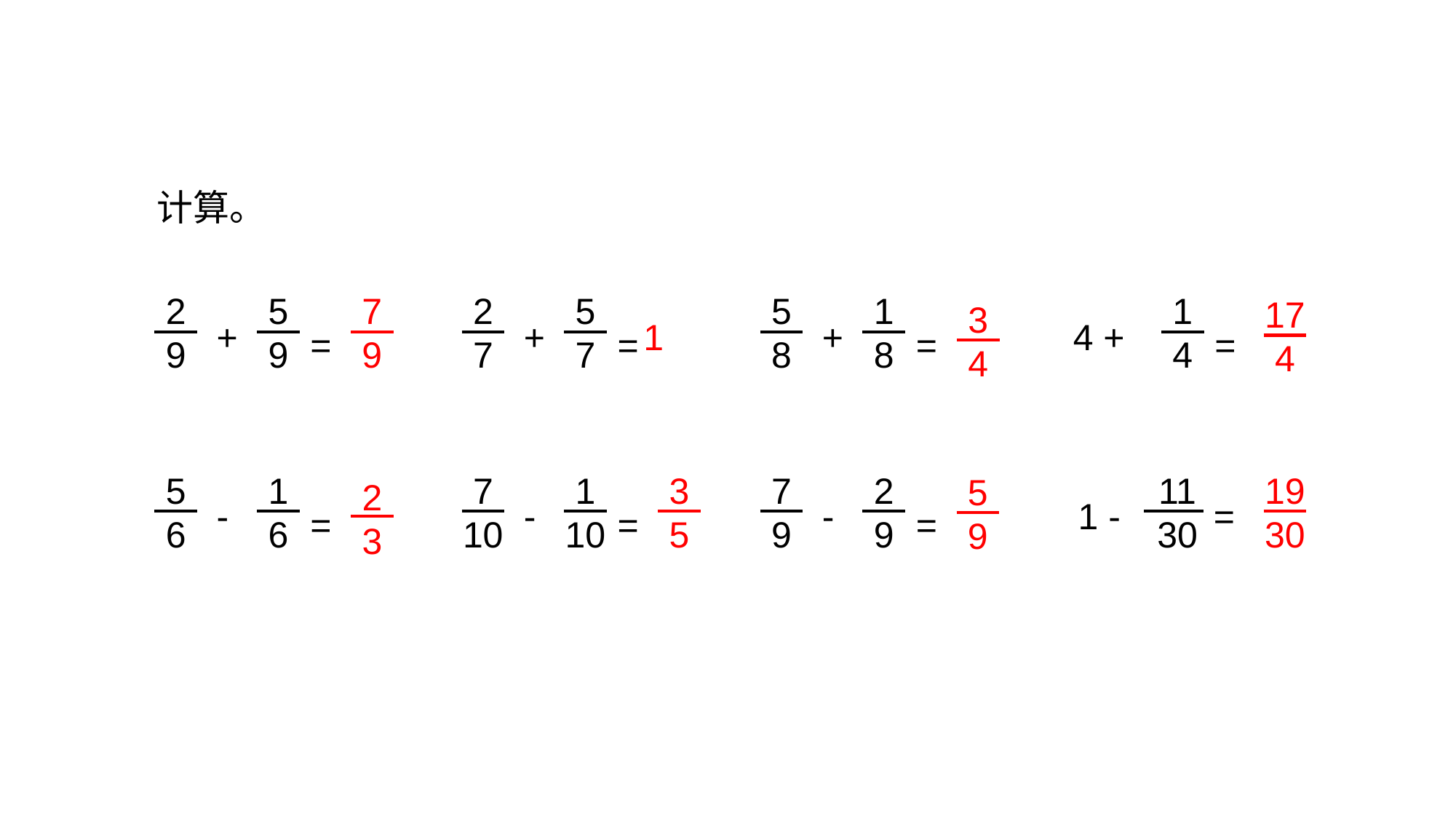

计算。
7
9
2
9
5
9
2
7
5
7
5
8
1
8
1
4
17
4
3
4
1
+
+
+
  4 +
=
=
=
=
5
6
1
6
7
10
1
10
3
5
7
9
2
9
11
30
19
30
5
9
2
3
-
-
-
1 -
=
=
=
=